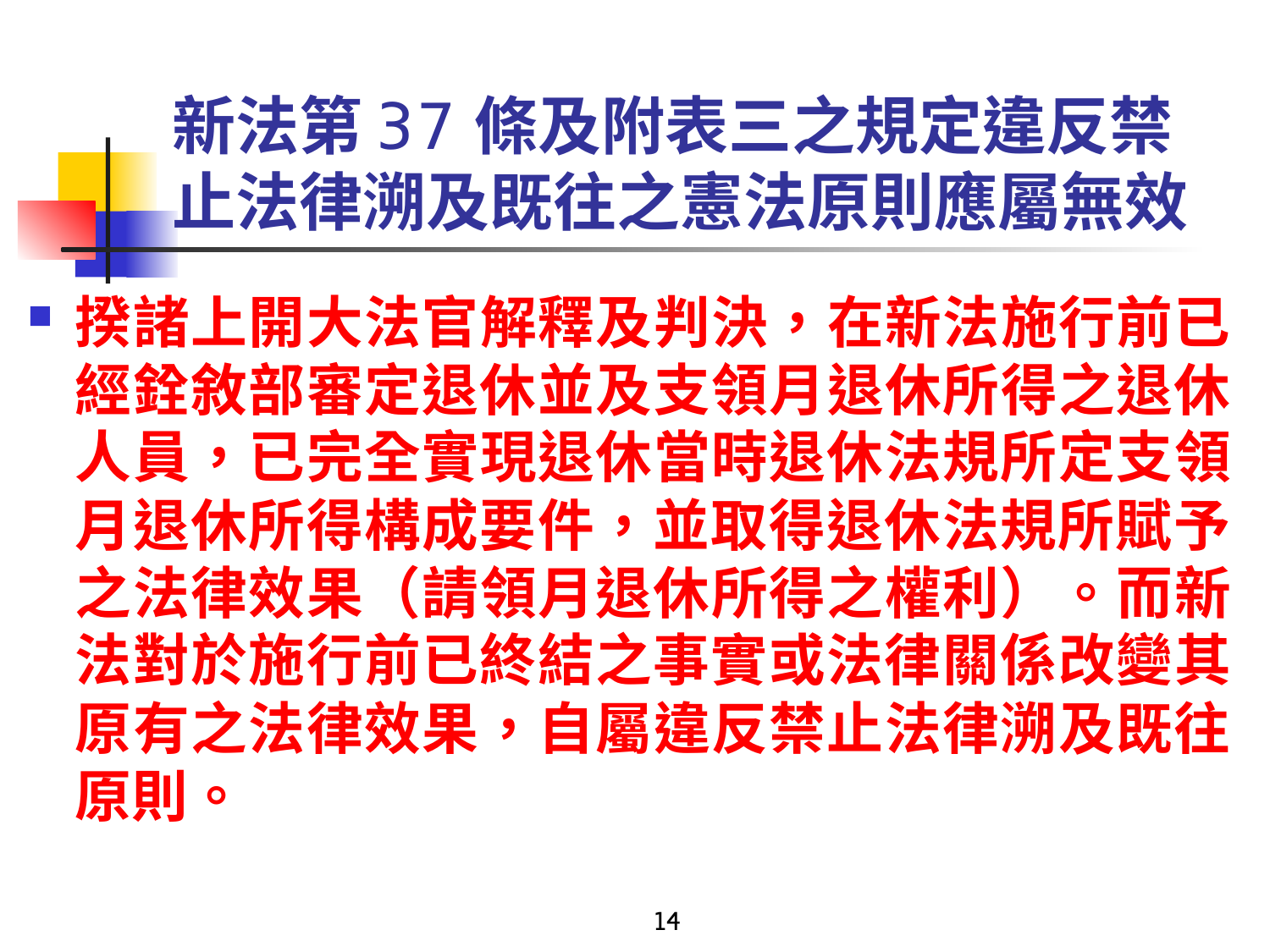

# 新法第37條及附表三之規定違反禁止法律溯及既往之憲法原則應屬無效
揆諸上開大法官解釋及判決，在新法施行前已經銓敘部審定退休並及支領月退休所得之退休人員，已完全實現退休當時退休法規所定支領月退休所得構成要件，並取得退休法規所賦予之法律效果（請領月退休所得之權利）。而新法對於施行前已終結之事實或法律關係改變其原有之法律效果，自屬違反禁止法律溯及既往原則。

14